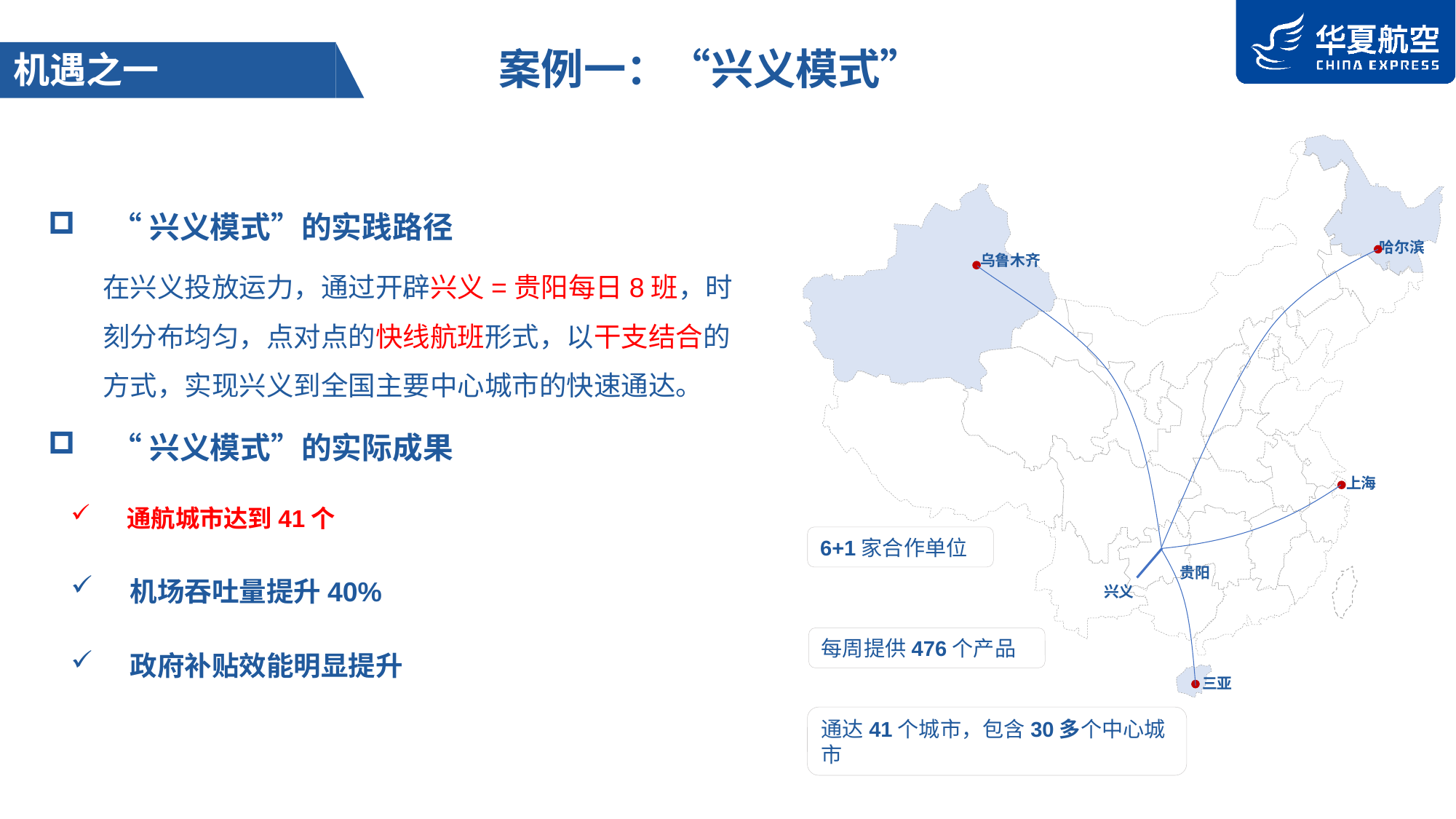

案例一：“兴义模式”
机遇之一
“兴义模式”的实践路径
在兴义投放运力，通过开辟兴义=贵阳每日8班，时刻分布均匀，点对点的快线航班形式，以干支结合的方式，实现兴义到全国主要中心城市的快速通达。
“兴义模式”的实际成果
   通航城市达到41个
   机场吞吐量提升40%
   政府补贴效能明显提升

哈尔滨

乌鲁木齐

上海

贵阳

兴义

三亚

6+1家合作单位
每周提供476个产品
通达41个城市，包含30多个中心城市